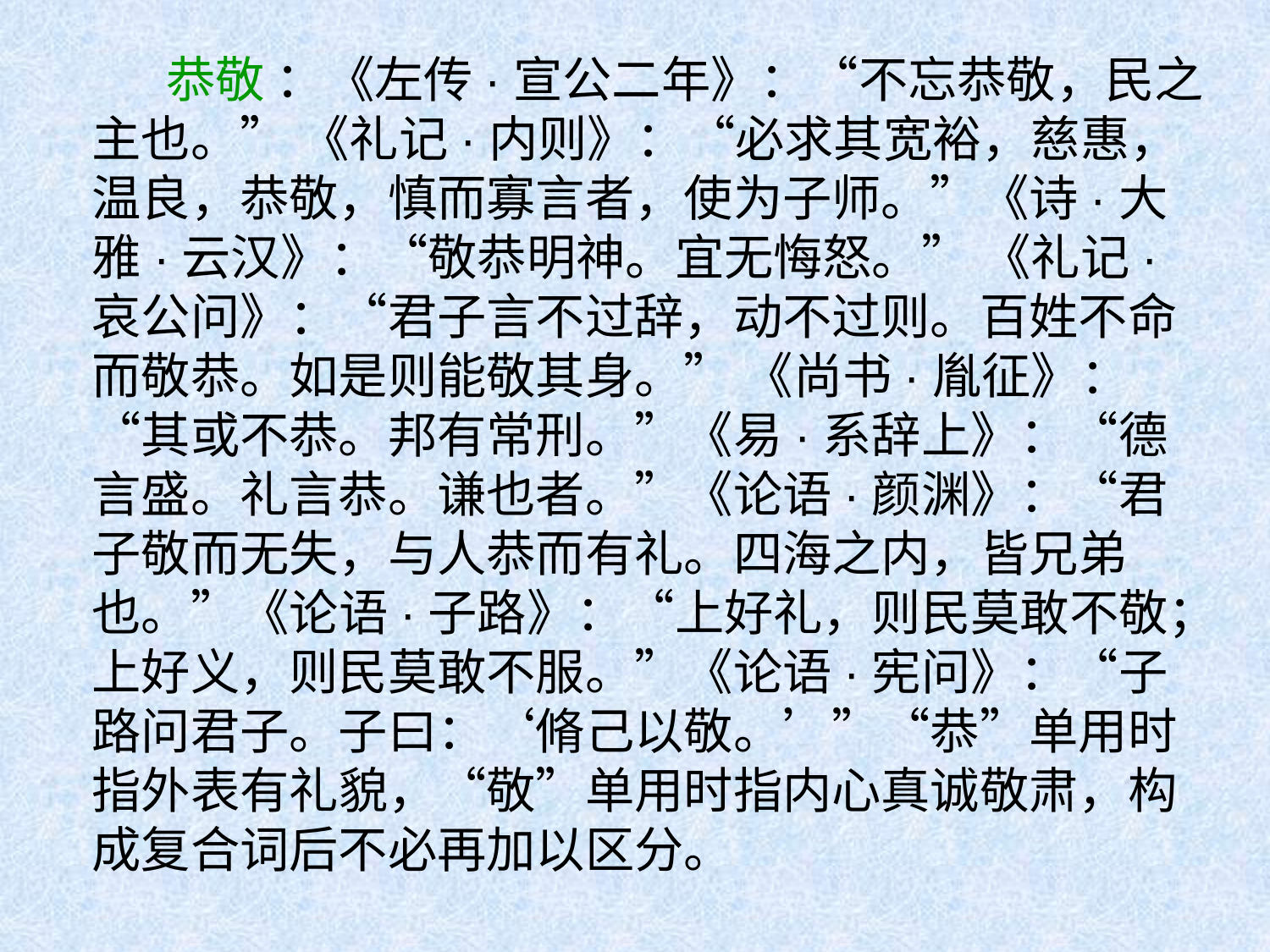

恭敬 ：《左传·宣公二年》：“不忘恭敬，民之主也。” 《礼记·内则》：“必求其宽裕，慈惠，温良，恭敬，慎而寡言者，使为子师。”《诗·大雅·云汉》：“敬恭明神。宜无悔怒。” 《礼记·哀公问》：“君子言不过辞，动不过则。百姓不命而敬恭。如是则能敬其身。” 《尚书·胤征》：“其或不恭。邦有常刑。”《易·系辞上》：“德言盛。礼言恭。谦也者。”《论语·颜渊》：“君子敬而无失，与人恭而有礼。四海之内，皆兄弟也。”《论语·子路》：“上好礼，则民莫敢不敬；上好义，则民莫敢不服。”《论语·宪问》：“子路问君子。子曰：‘脩己以敬。’”“恭”单用时指外表有礼貌，“敬”单用时指内心真诚敬肃，构成复合词后不必再加以区分。